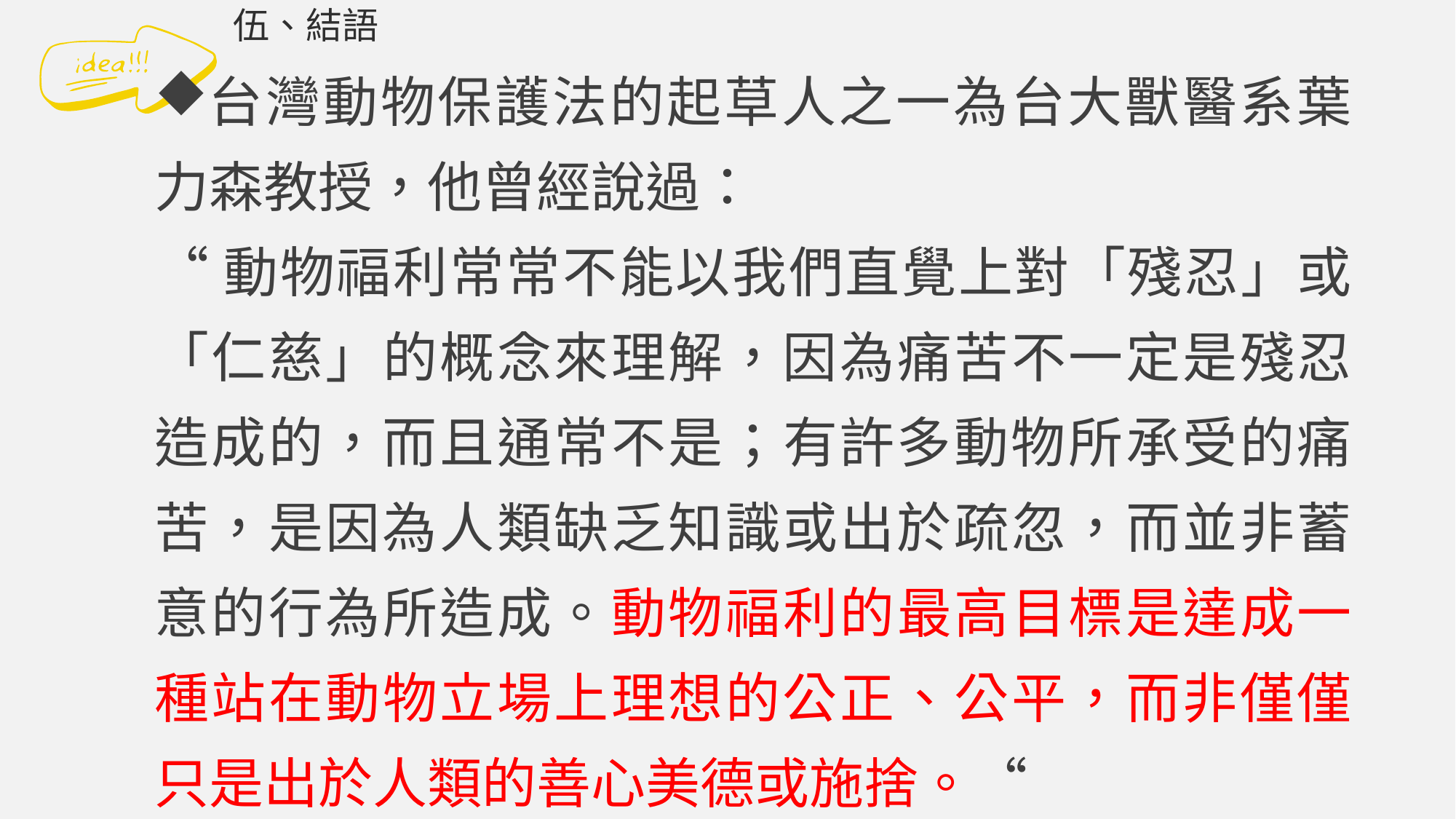

伍、結語

台灣動物保護法的起草人之一為台大獸醫系葉力森教授，他曾經說過：
“動物福利常常不能以我們直覺上對「殘忍」或「仁慈」的概念來理解，因為痛苦不一定是殘忍造成的，而且通常不是；有許多動物所承受的痛苦，是因為人類缺乏知識或出於疏忽，而並非蓄意的行為所造成。動物福利的最高目標是達成一種站在動物立場上理想的公正、公平，而非僅僅只是出於人類的善心美德或施捨。“